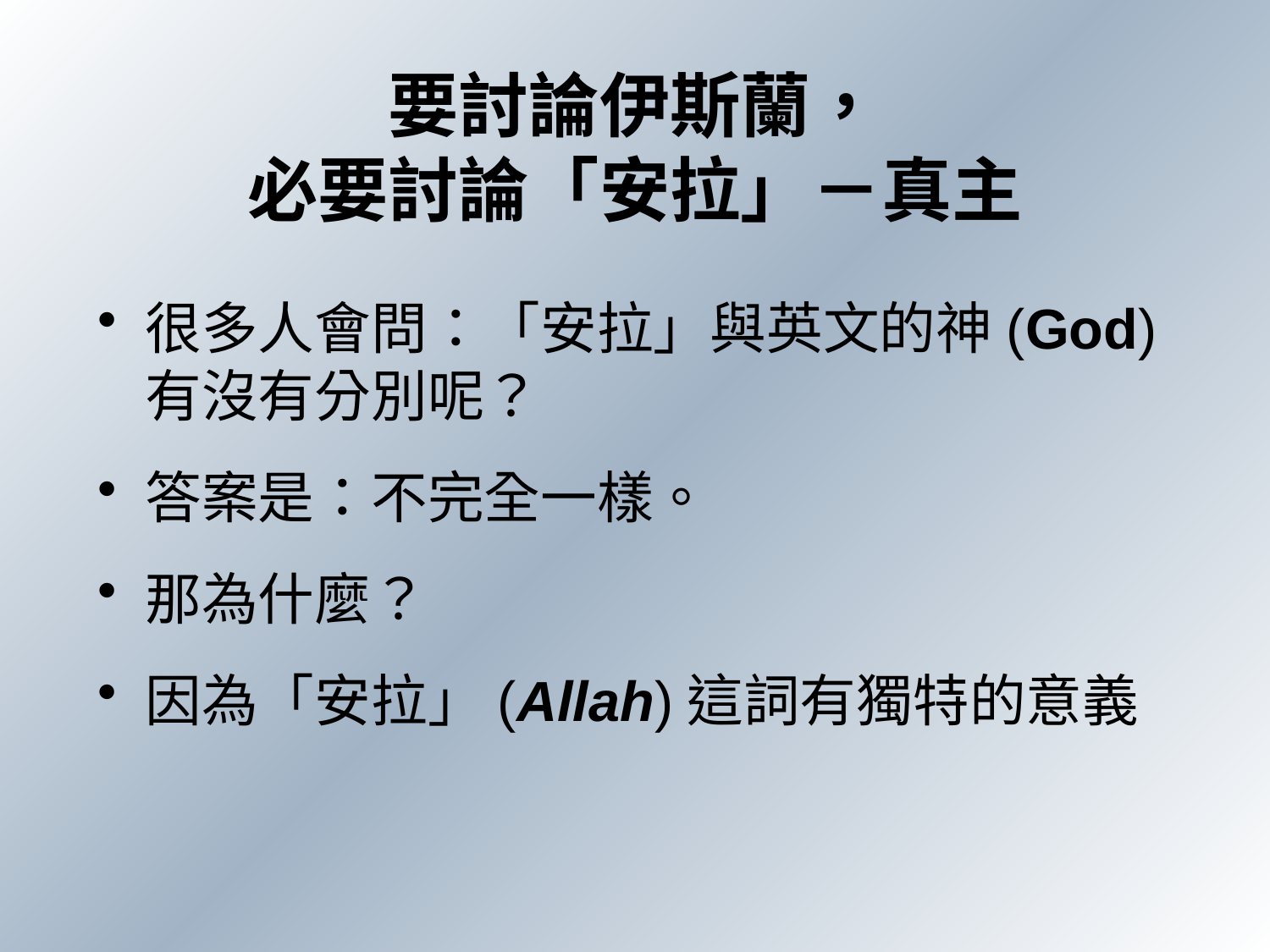

# 要討論伊斯蘭， 必要討論「安拉」－真主
很多人會問：「安拉」與英文的神(God)有沒有分別呢？
答案是：不完全一樣。
那為什麼？
因為「安拉」(Allah)這詞有獨特的意義